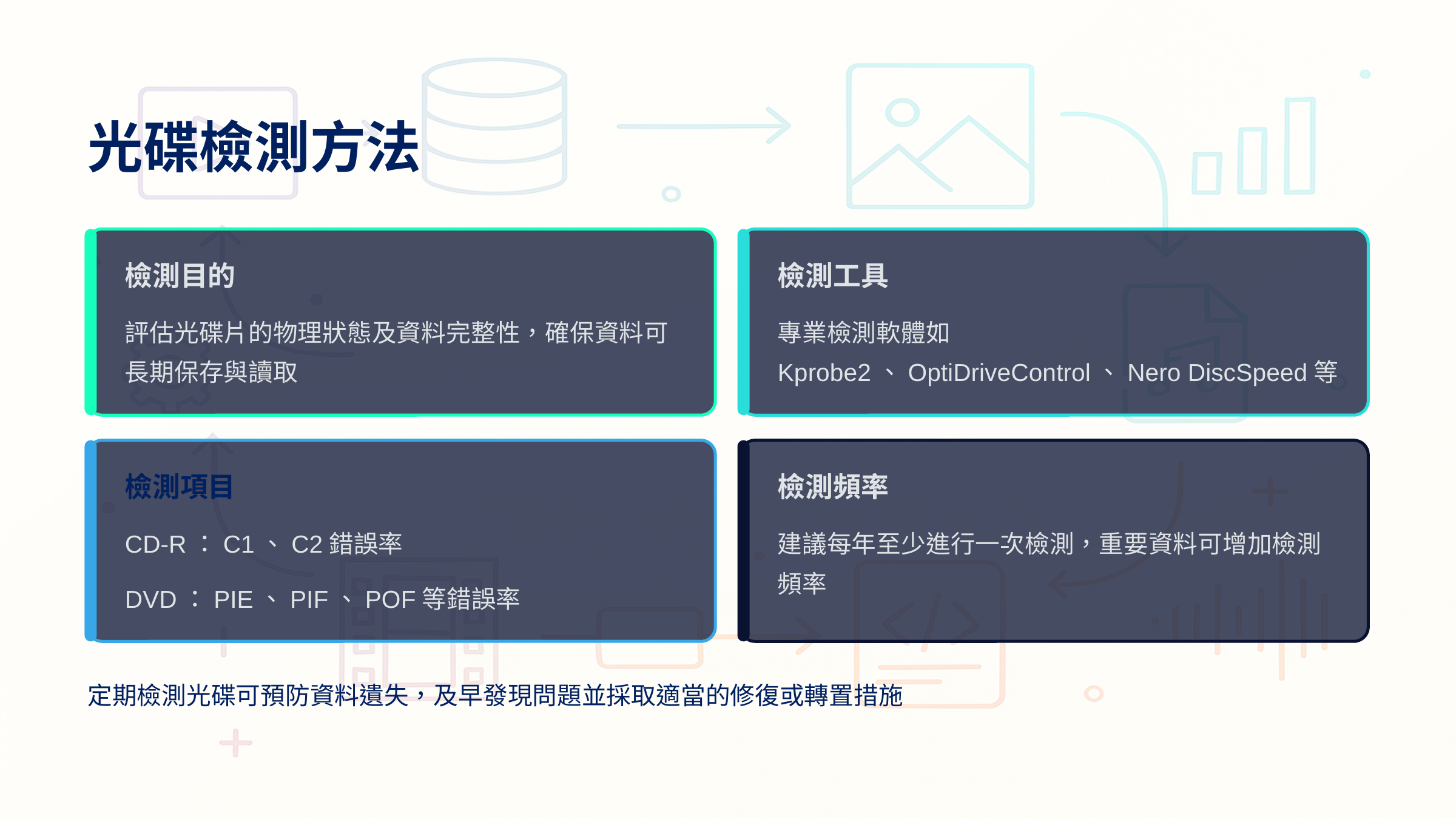

光碟檢測方法

檢測目的
檢測工具
評估光碟片的物理狀態及資料完整性，確保資料可長期保存與讀取
專業檢測軟體如Kprobe2、OptiDriveControl、Nero DiscSpeed等

檢測項目
檢測頻率
CD-R：C1、C2錯誤率
建議每年至少進行一次檢測，重要資料可增加檢測頻率
DVD：PIE、PIF、POF等錯誤率
定期檢測光碟可預防資料遺失，及早發現問題並採取適當的修復或轉置措施